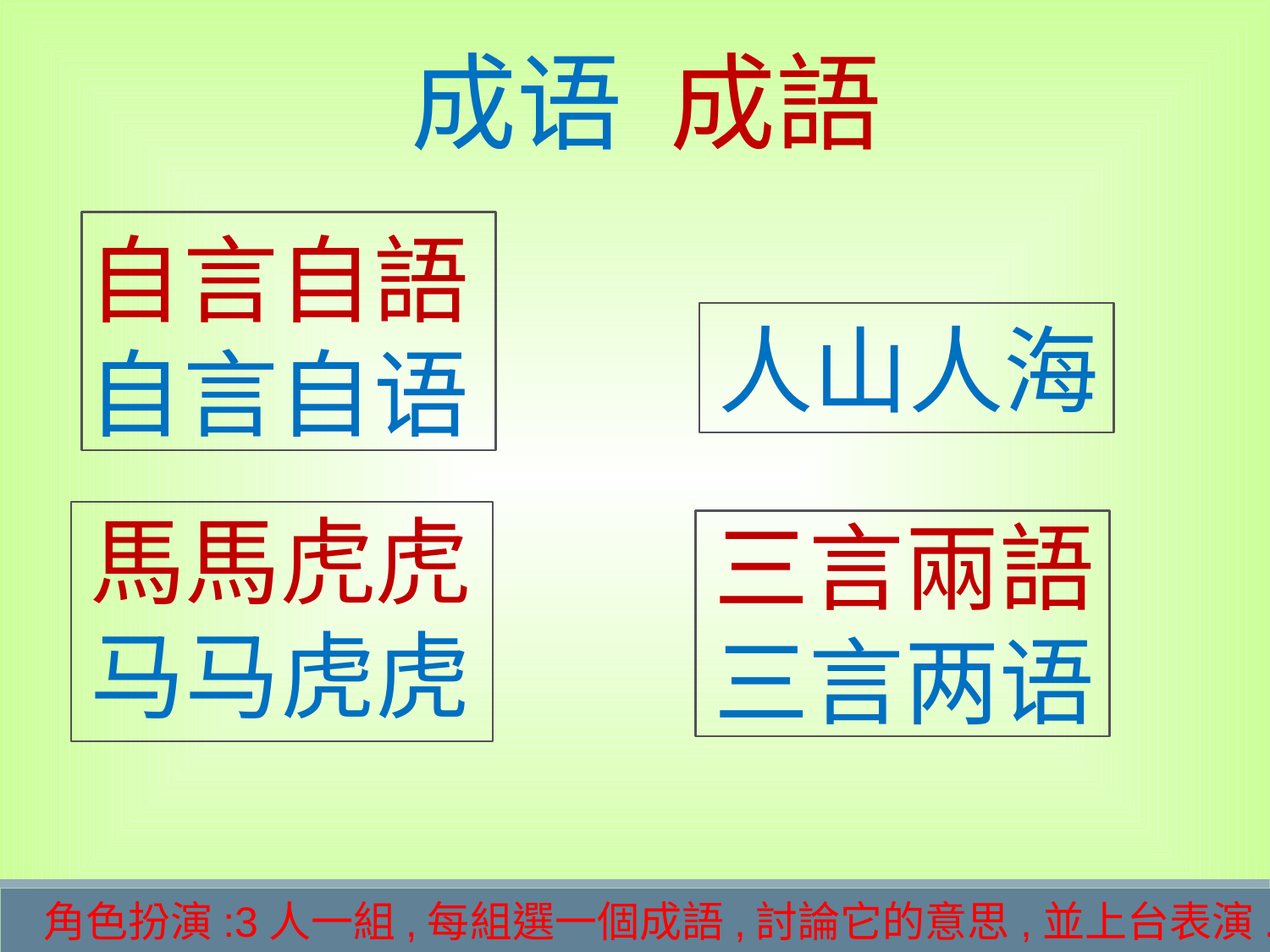

成语  成語

自言自語
自言自语

人山人海
馬馬虎虎
马马虎虎

三言兩語
三言两语

角色扮演:3人一組,每組選一個成語,討論它的意思,並上台表演.